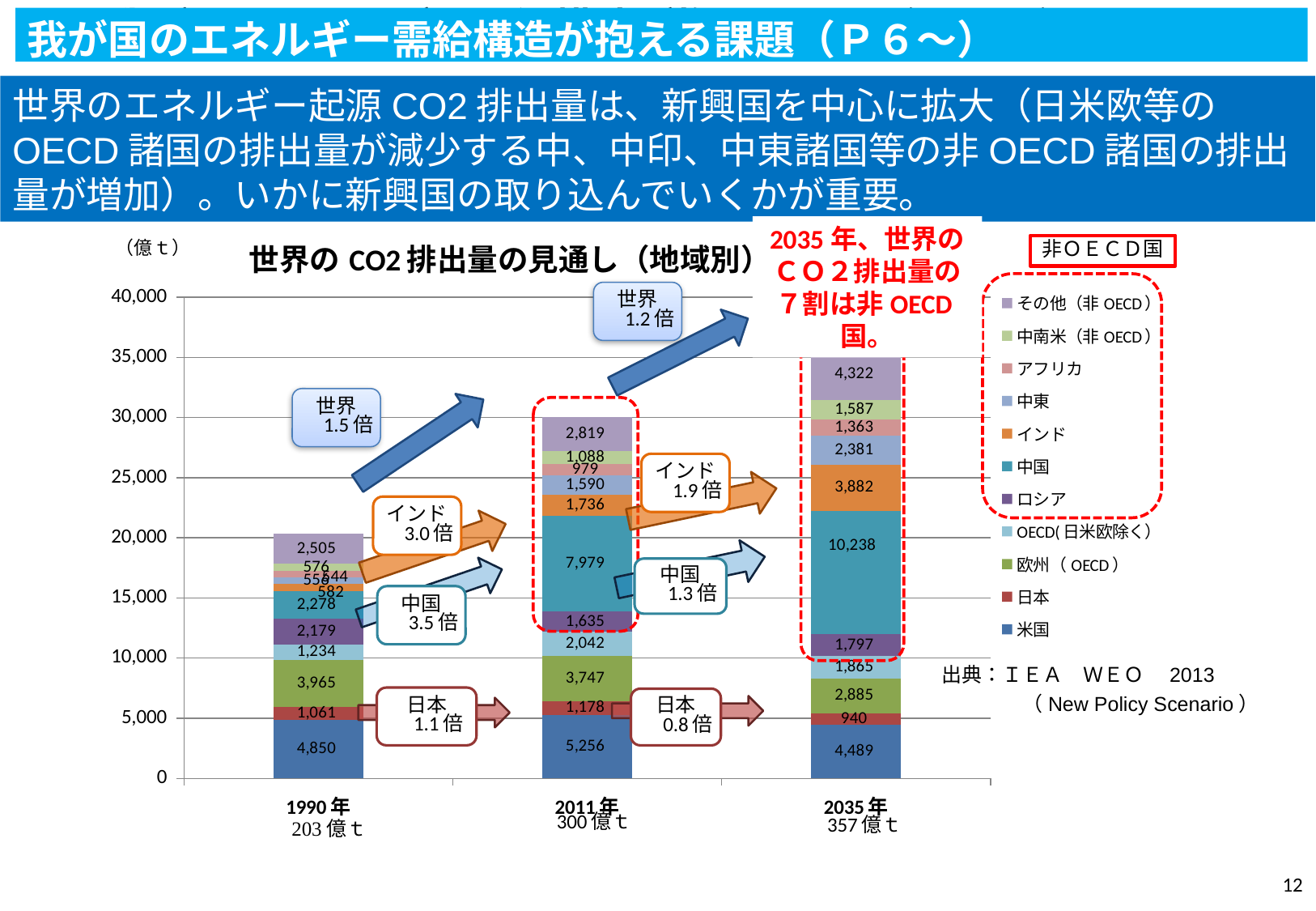

１．我が国のエネルギー需給構造が抱える課題（Ｐ６～）
我が国のエネルギー需給構造が抱える課題（Ｐ６～）

世界のエネルギー起源CO2排出量は、新興国を中心に拡大（日米欧等のOECD諸国の排出量が減少する中、中印、中東諸国等の非OECD諸国の排出量が増加）。いかに新興国の取り込んでいくかが重要。

### Chart: 世界のCO2排出量の見通し（地域別）

| Category | 米国 | 日本 | 欧州（OECD） | OECD(日米欧除く） | ロシア | 中国 | インド | 中東 | アフリカ | 中南米（非OECD） | その他（非OECD） |
|---|---|---|---|---|---|---|---|---|---|---|---|
| 1990年 | 4850.0 | 1061.0 | 3965.0 | 1234.0 | 2179.0 | 2278.0 | 582.0 | 556.0 | 544.0 | 576.0 | 2505.0 |
| 2011年 | 5256.0 | 1178.0 | 3747.0 | 2042.0 | 1635.0 | 7979.0 | 1736.0 | 1590.0 | 979.0 | 1088.0 | 2819.0 |
| 2035年 | 4489.0 | 940.0 | 2885.0 | 1865.0 | 1797.0 | 10238.0 | 3882.0 | 2381.0 | 1363.0 | 1587.0 | 4322.0 |
2035年、世界のＣＯ２排出量の７割は非OECD国。
　出典：ＩＥＡ　ＷＥＯ　2013
　　　　　（New Policy Scenario）
12